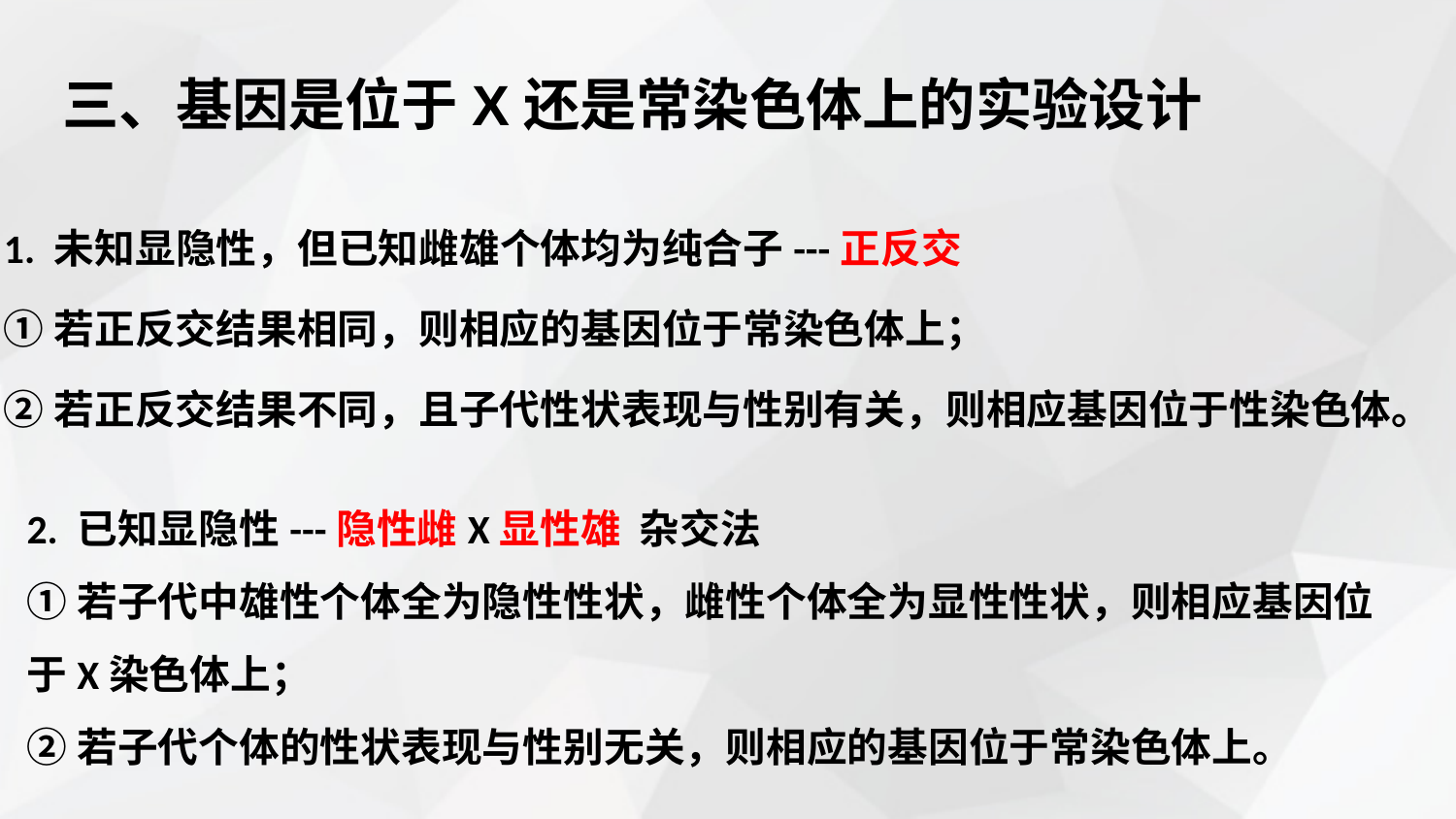

# 三、基因是位于X还是常染色体上的实验设计
1. 未知显隐性，但已知雌雄个体均为纯合子---正反交
①若正反交结果相同，则相应的基因位于常染色体上；
②若正反交结果不同，且子代性状表现与性别有关，则相应基因位于性染色体。

2. 已知显隐性---隐性雌X显性雄  杂交法
①若子代中雄性个体全为隐性性状，雌性个体全为显性性状，则相应基因位于X染色体上；
②若子代个体的性状表现与性别无关，则相应的基因位于常染色体上。